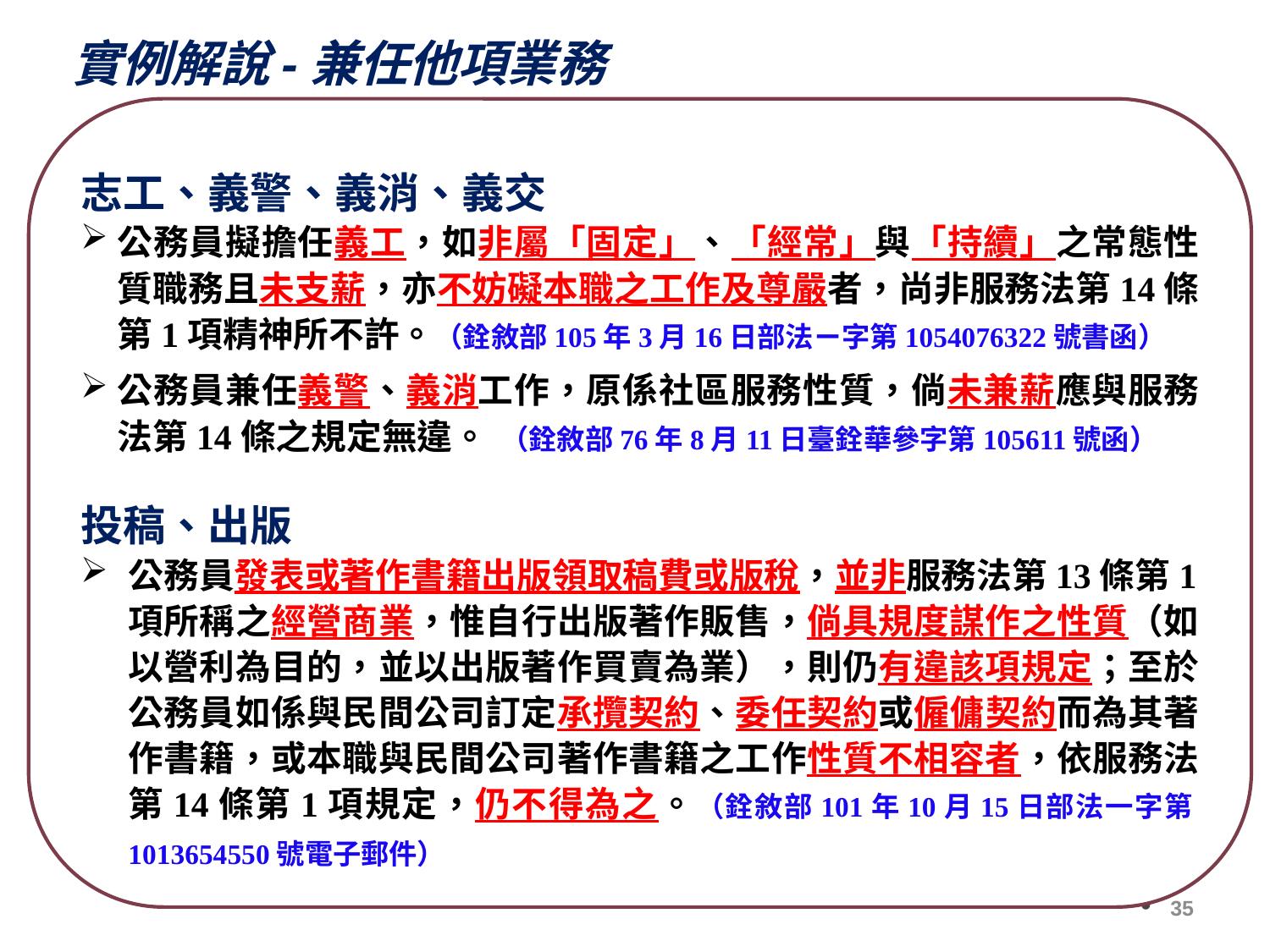

實例解說-兼任他項業務

志工、義警、義消、義交
公務員擬擔任義工，如非屬「固定」、「經常」與「持續」之常態性質職務且未支薪，亦不妨礙本職之工作及尊嚴者，尚非服務法第14條第1項精神所不許。（銓敘部105年3月16日部法ㄧ字第1054076322號書函）
公務員兼任義警、義消工作，原係社區服務性質，倘未兼薪應與服務法第14條之規定無違。  （銓敘部76年8月11日臺銓華參字第105611號函）
投稿、出版
公務員發表或著作書籍出版領取稿費或版稅，並非服務法第13條第1項所稱之經營商業，惟自行出版著作販售，倘具規度謀作之性質（如以營利為目的，並以出版著作買賣為業），則仍有違該項規定；至於公務員如係與民間公司訂定承攬契約、委任契約或僱傭契約而為其著作書籍，或本職與民間公司著作書籍之工作性質不相容者，依服務法第14條第1項規定，仍不得為之。（銓敘部101年10月15日部法一字第1013654550號電子郵件）

35